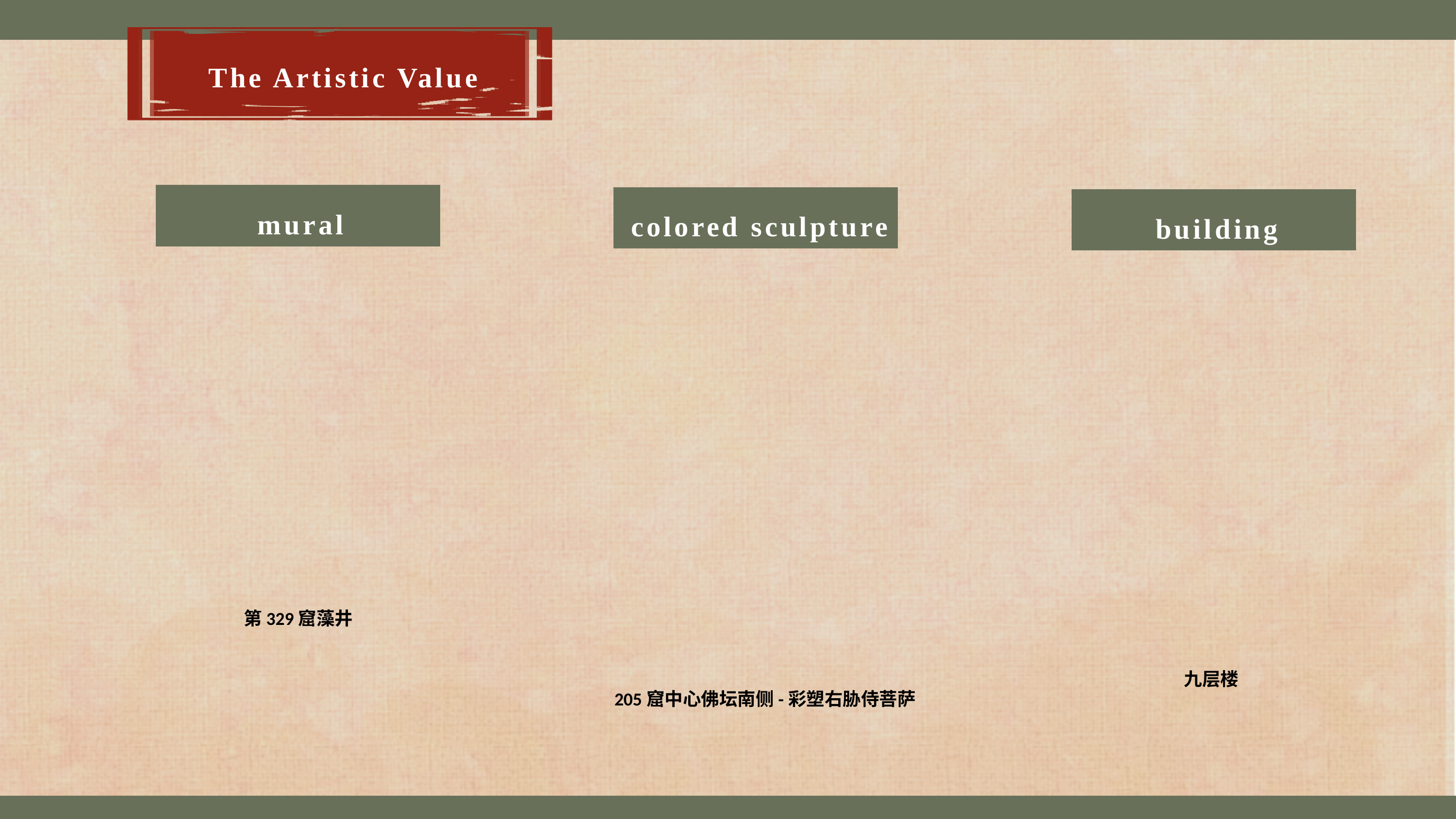

The Artistic Value

 mural

colored sculpture

 building
第329窟藻井
九层楼
205窟中心佛坛南侧-彩塑右胁侍菩萨